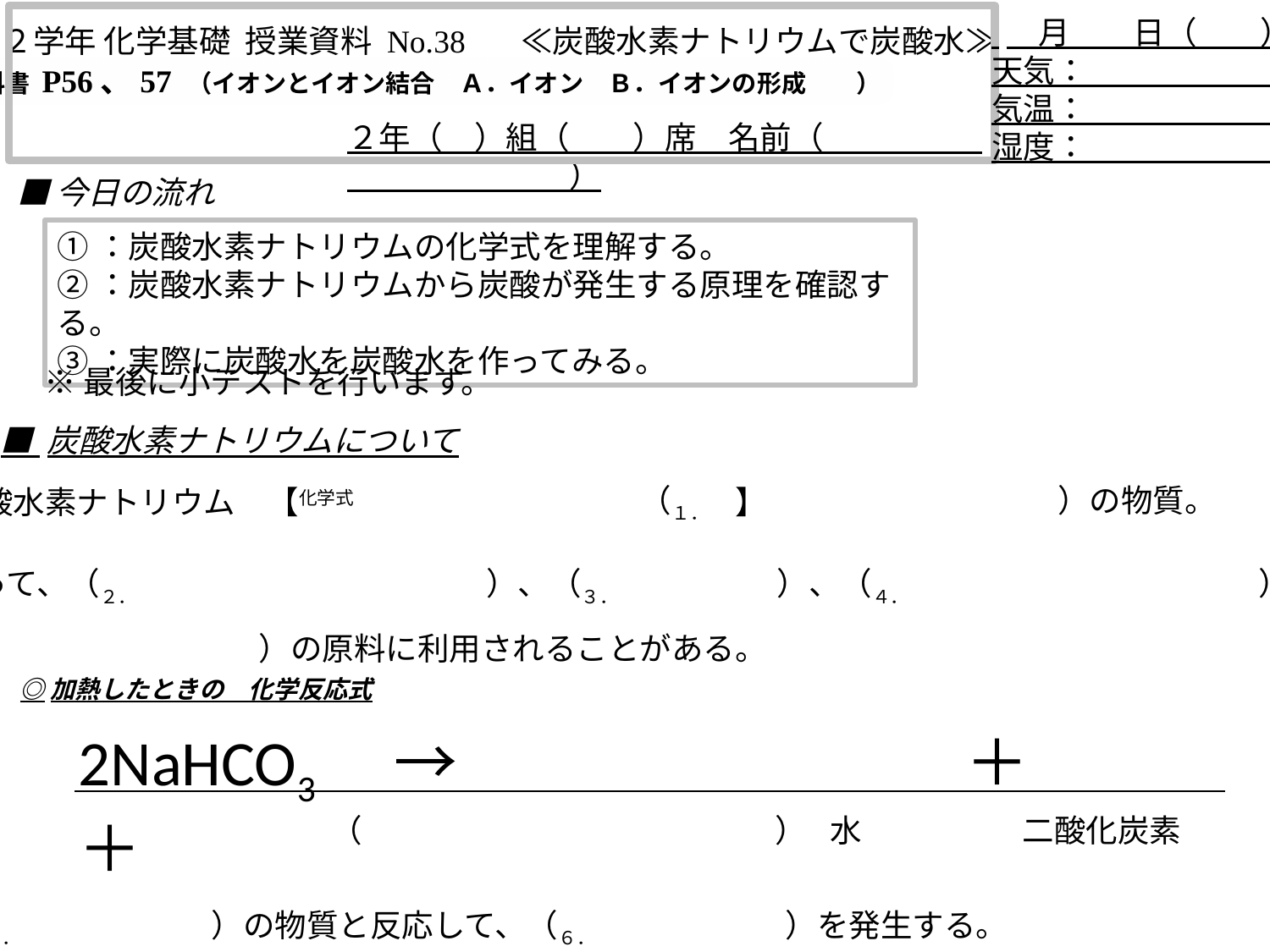

月　　日（　　）
天気：
気温：
湿度：
２学年 化学基礎  授業資料 No.38  　≪炭酸水素ナトリウムで炭酸水≫
 教科書 P56、57 （イオンとイオン結合　Ａ．イオン　Ｂ．イオンの形成　　）
２年（　）組（　　）席　名前（　　　　　　　　　　　　）
■今日の流れ
①：炭酸水素ナトリウムの化学式を理解する。
②：炭酸水素ナトリウムから炭酸が発生する原理を確認する。
③：実際に炭酸水を炭酸水を作ってみる。
※最後に小テストを行います。
■ 炭酸水素ナトリウムについて
（１．　　　　　　　　　　　）の物質。
炭酸水素ナトリウム　【化学式　　　　　　　　　　　　】
※加熱によって、（２．　　　　　　　　　　　）、（３．　　　　　）、（４．　　　　　　　　　　　）に分解される
ので、（５．　　　　　　　　　）の原料に利用されることがある。
◎加熱したときの　化学反応式
2NaHCO3　→　　　　　　　　＋　　　＋
（　　　　　　　　　　　　　）
水
二酸化炭素
※（５．　　　　　　）の物質と反応して、（６．　　　　　　）を発生する。